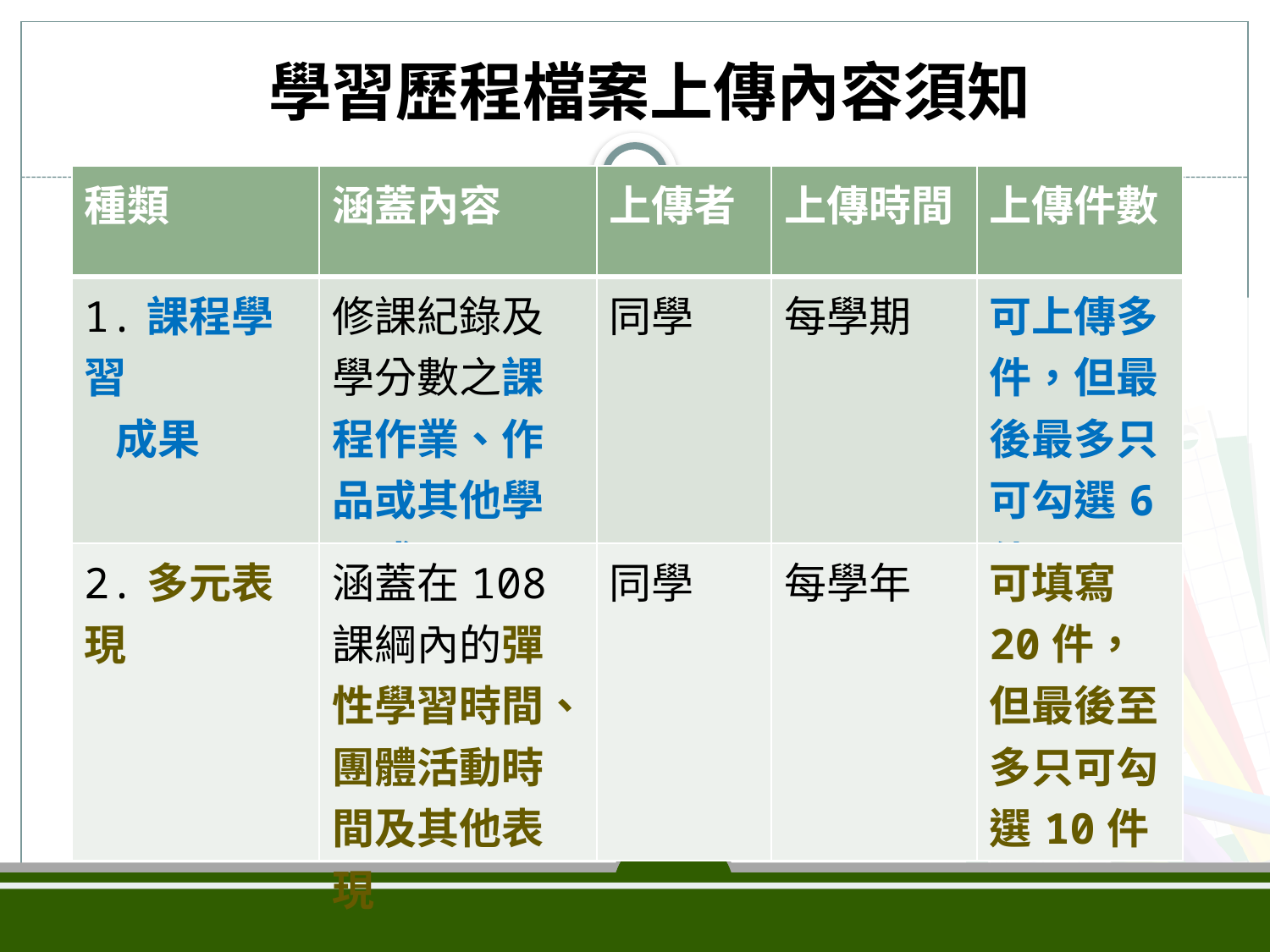

學習歷程檔案上傳內容須知
| 種類 | 涵蓋內容 | 上傳者 | 上傳時間 | 上傳件數 |
| --- | --- | --- | --- | --- |
| 1.課程學習 成果 | 修課紀錄及學分數之課程作業、作品或其他學習成果 | 同學 | 每學期 | 可上傳多件，但最後最多只可勾選6件 |
| 2.多元表現 | 涵蓋在108課綱內的彈性學習時間、團體活動時間及其他表現 | 同學 | 每學年 | 可填寫20件，但最後至多只可勾選10件 |